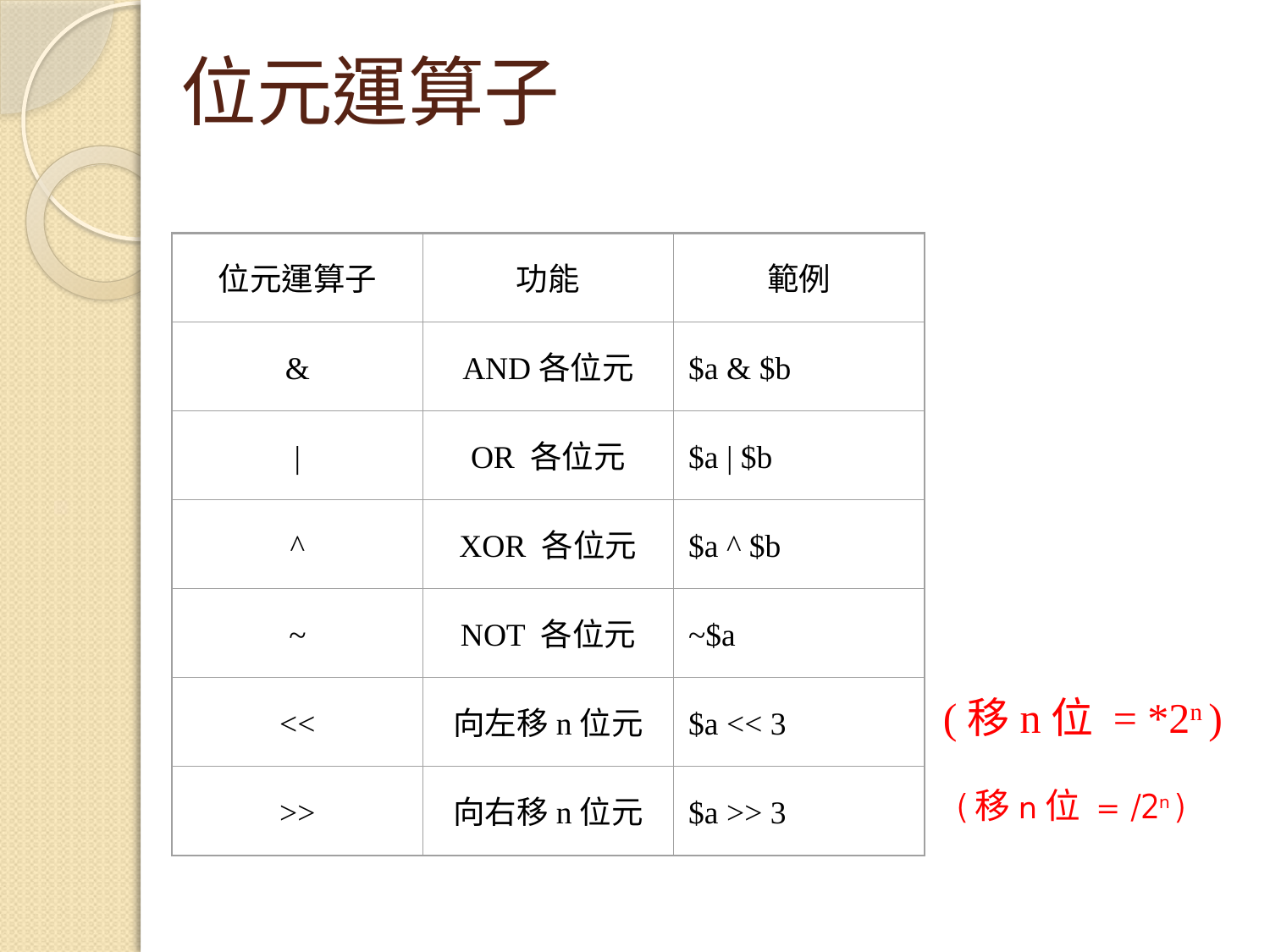

# 位元運算子

                                                       (移n位 = *2n )

位元運算子

功能

範例

&

AND各位元

$a & $b

|

OR 各位元

$a | $b

^

XOR 各位元

$a ^ $b

~

NOT 各位元

~$a

<<

向左移n位元

$a << 3

>>

向右移n位元

$a >> 3

    (移n位 = /2n )